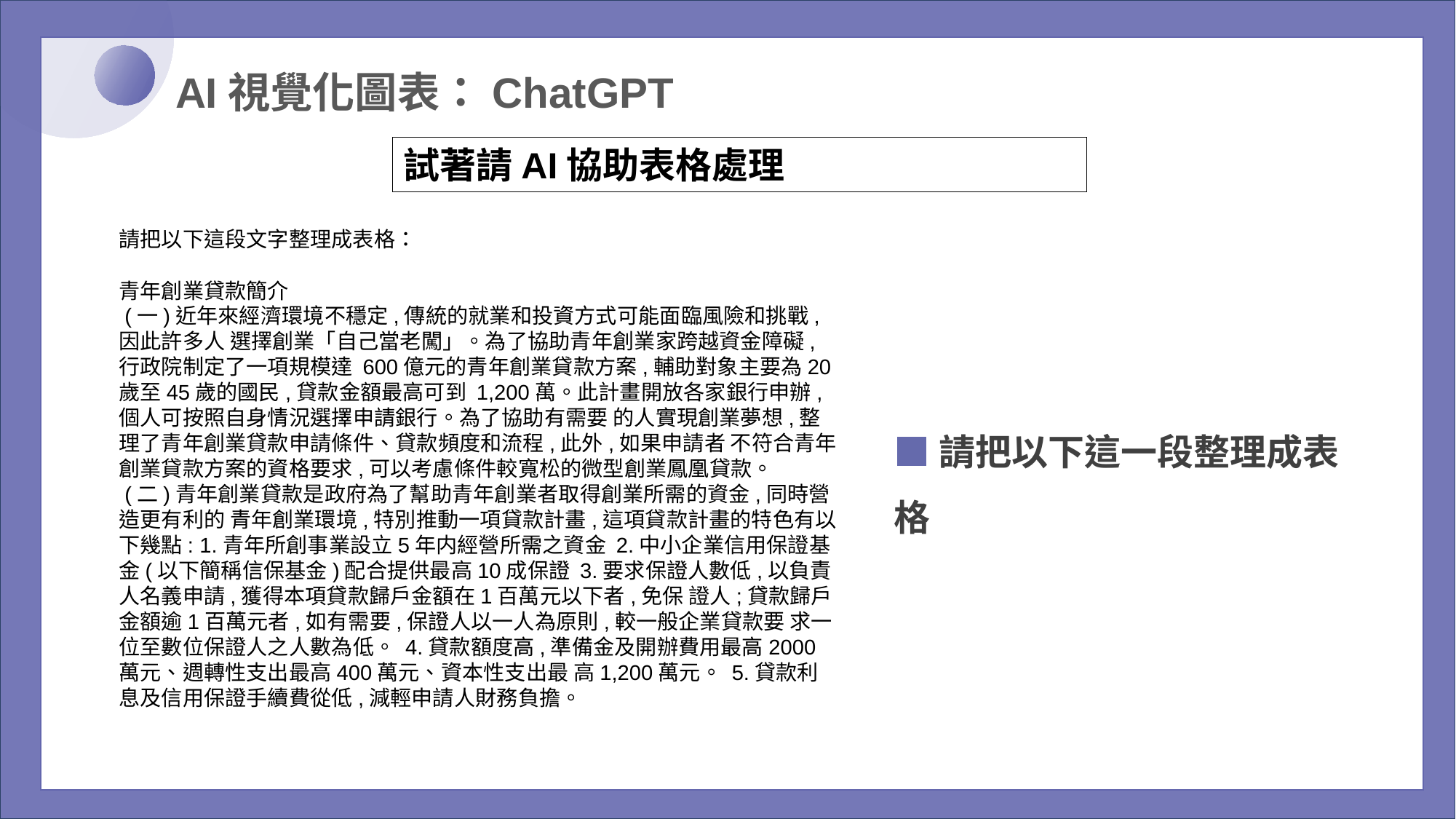

AI視覺化圖表：ChatGPT
試著請AI協助表格處理
請把以下這段文字整理成表格：

青年創業貸款簡介
 (一)近年來經濟環境不穩定,傳統的就業和投資方式可能面臨風險和挑戰,因此許多人 選擇創業「自己當老闖」。為了協助青年創業家跨越資金障礙,行政院制定了一項規模達 600億元的青年創業貸款方案,輔助對象主要為20歲至45歲的國民,貸款金額最高可到 1,200萬。此計畫開放各家銀行申辦,個人可按照自身情況選擇申請銀行。為了協助有需要 的人實現創業夢想,整理了青年創業貸款申請條件、貸款頻度和流程,此外,如果申請者 不符合青年創業貸款方案的資格要求,可以考慮條件較寬松的微型創業鳳凰貸款。
 (二)青年創業貸款是政府為了幫助青年創業者取得創業所需的資金,同時營造更有利的 青年創業環境,特別推動一項貸款計畫,這項貸款計畫的特色有以下幾點: 1.青年所創事業設立5年内經營所需之資金 2.中小企業信用保證基金(以下簡稱信保基金)配合提供最高10成保證 3.要求保證人數低,以負責人名義申請,獲得本項貸款歸戶金額在1百萬元以下者,免保 證人;貸款歸戶金額逾1百萬元者,如有需要,保證人以一人為原則,較一般企業貸款要 求一位至數位保證人之人數為低。 4.貸款額度高,準備金及開辦費用最高2000萬元、週轉性支出最高400萬元、資本性支出最 高1,200萬元。 5.貸款利息及信用保證手續費從低,減輕申請人財務負擔。
■請把以下這一段整理成表格